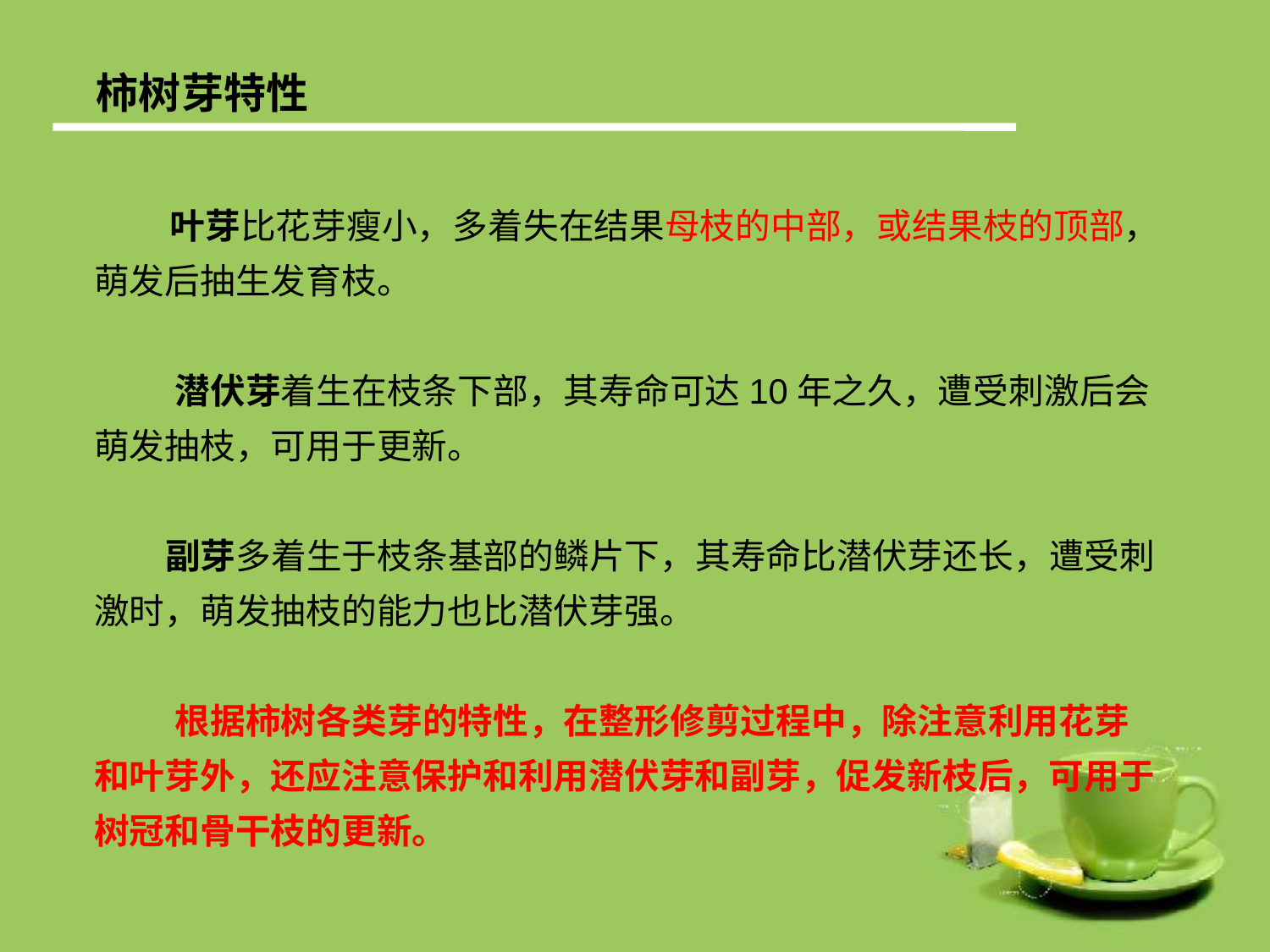

柿树芽特性

         叶芽比花芽瘦小，多着失在结果母枝的中部，或结果枝的顶部，萌发后抽生发育枝。

         潜伏芽着生在枝条下部，其寿命可达10年之久，遭受刺激后会萌发抽枝，可用于更新。

        副芽多着生于枝条基部的鳞片下，其寿命比潜伏芽还长，遭受刺激时，萌发抽枝的能力也比潜伏芽强。

         根据柿树各类芽的特性，在整形修剪过程中，除注意利用花芽和叶芽外，还应注意保护和利用潜伏芽和副芽，促发新枝后，可用于树冠和骨干枝的更新。